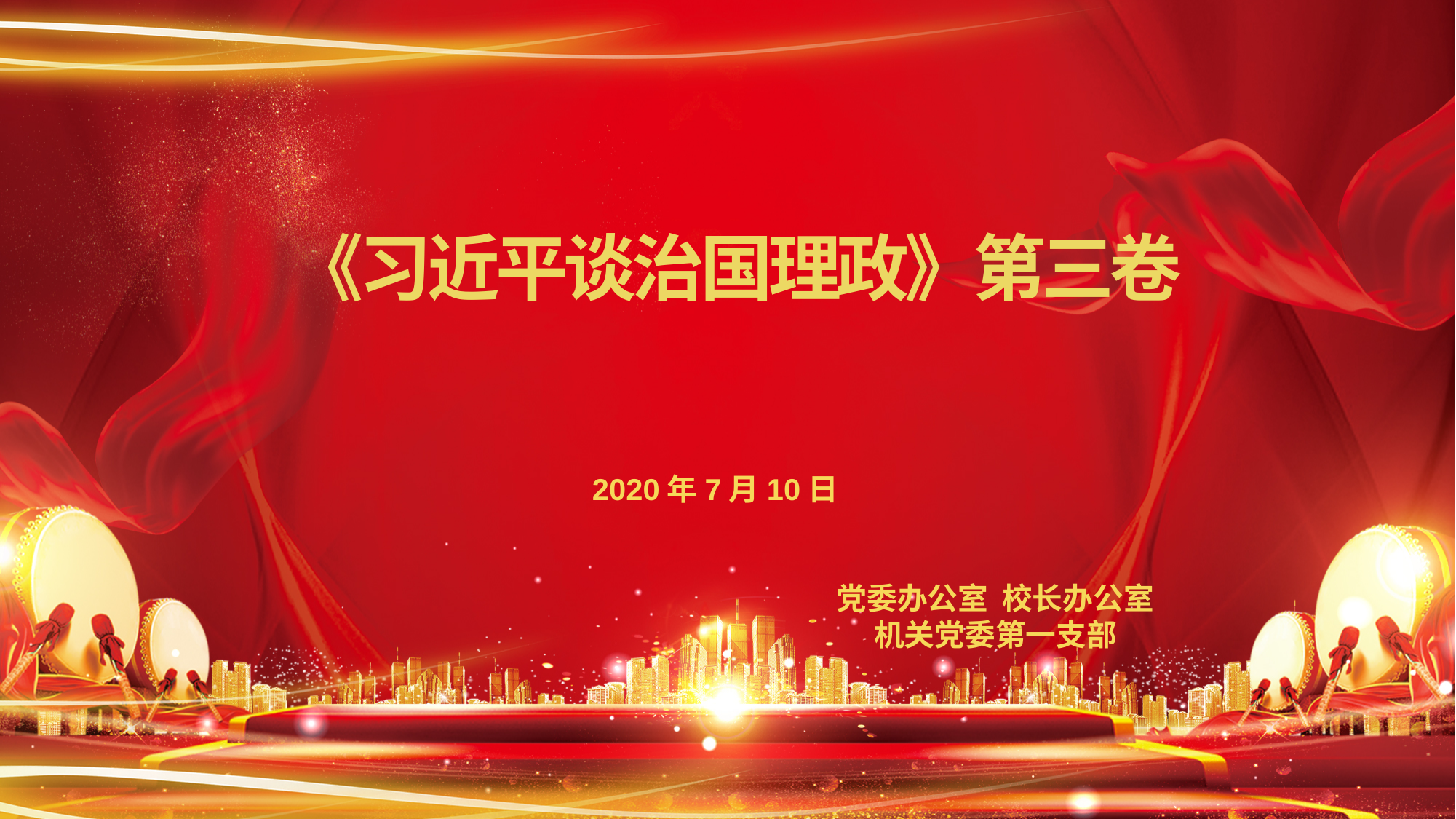

《习近平谈治国理政》第三卷
2020年7月10日
党委办公室  校长办公室
机关党委第一支部